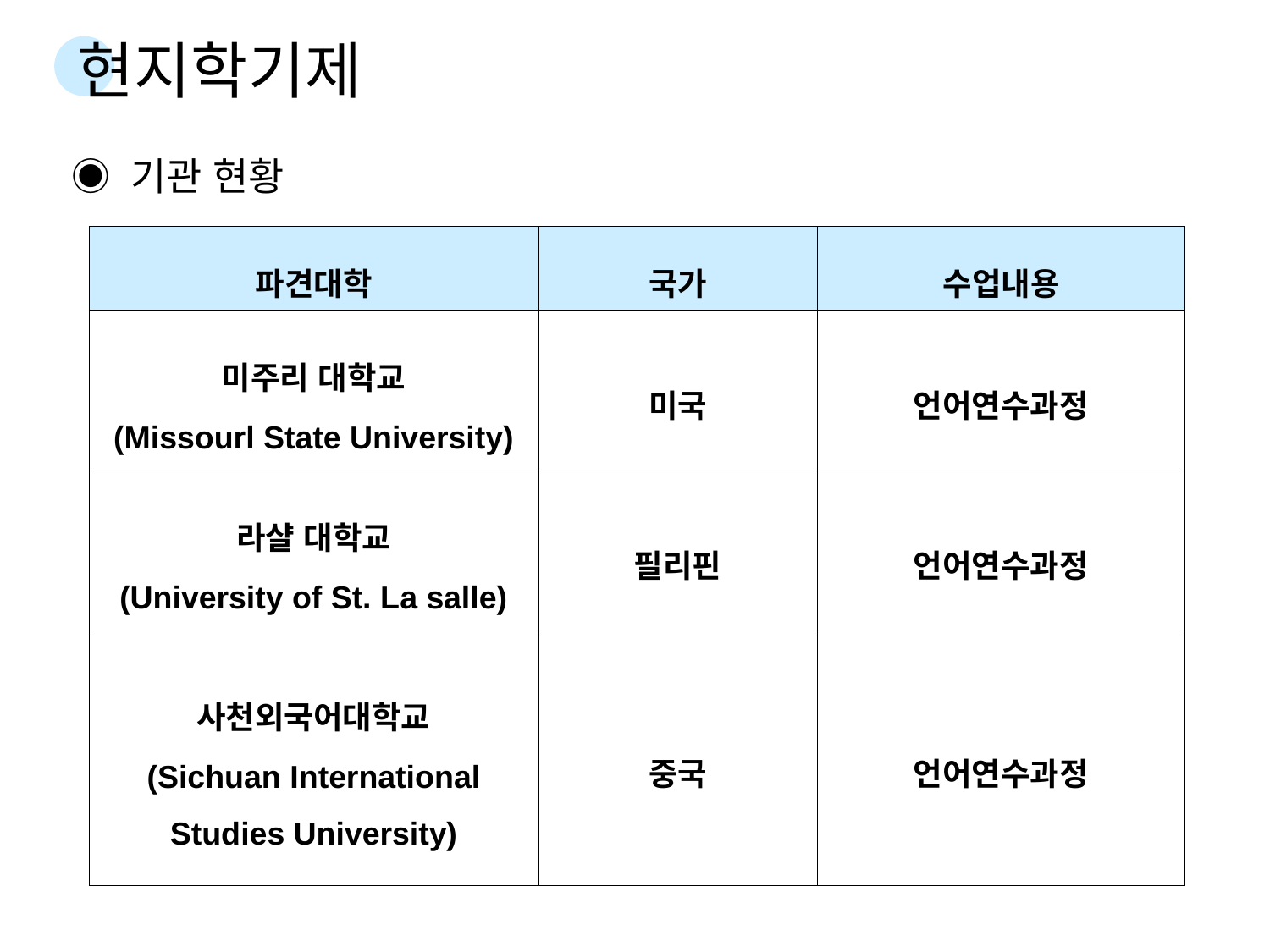

현지학기제
◉ 기관 현황
| 파견대학 | 국가 | 수업내용 |
| --- | --- | --- |
| 미주리 대학교 (Missourl State University) | 미국 | 언어연수과정 |
| 라샬 대학교 (University of St. La salle) | 필리핀 | 언어연수과정 |
| 사천외국어대학교 (Sichuan International Studies University) | 중국 | 언어연수과정 |